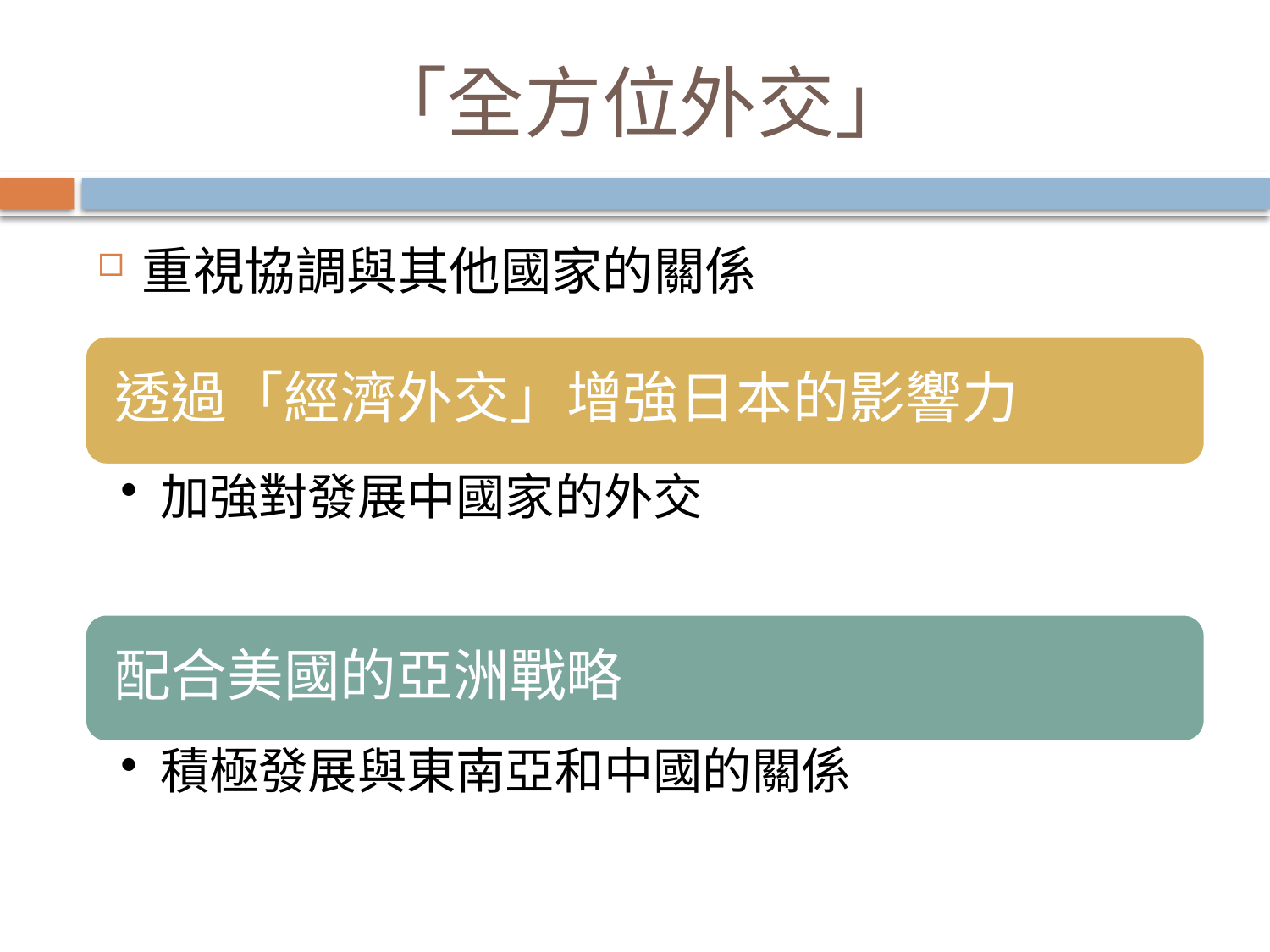

# 「全方位外交」
重視協調與其他國家的關係
透過「經濟外交」增強日本的影響力
加強對發展中國家的外交
配合美國的亞洲戰略
積極發展與東南亞和中國的關係